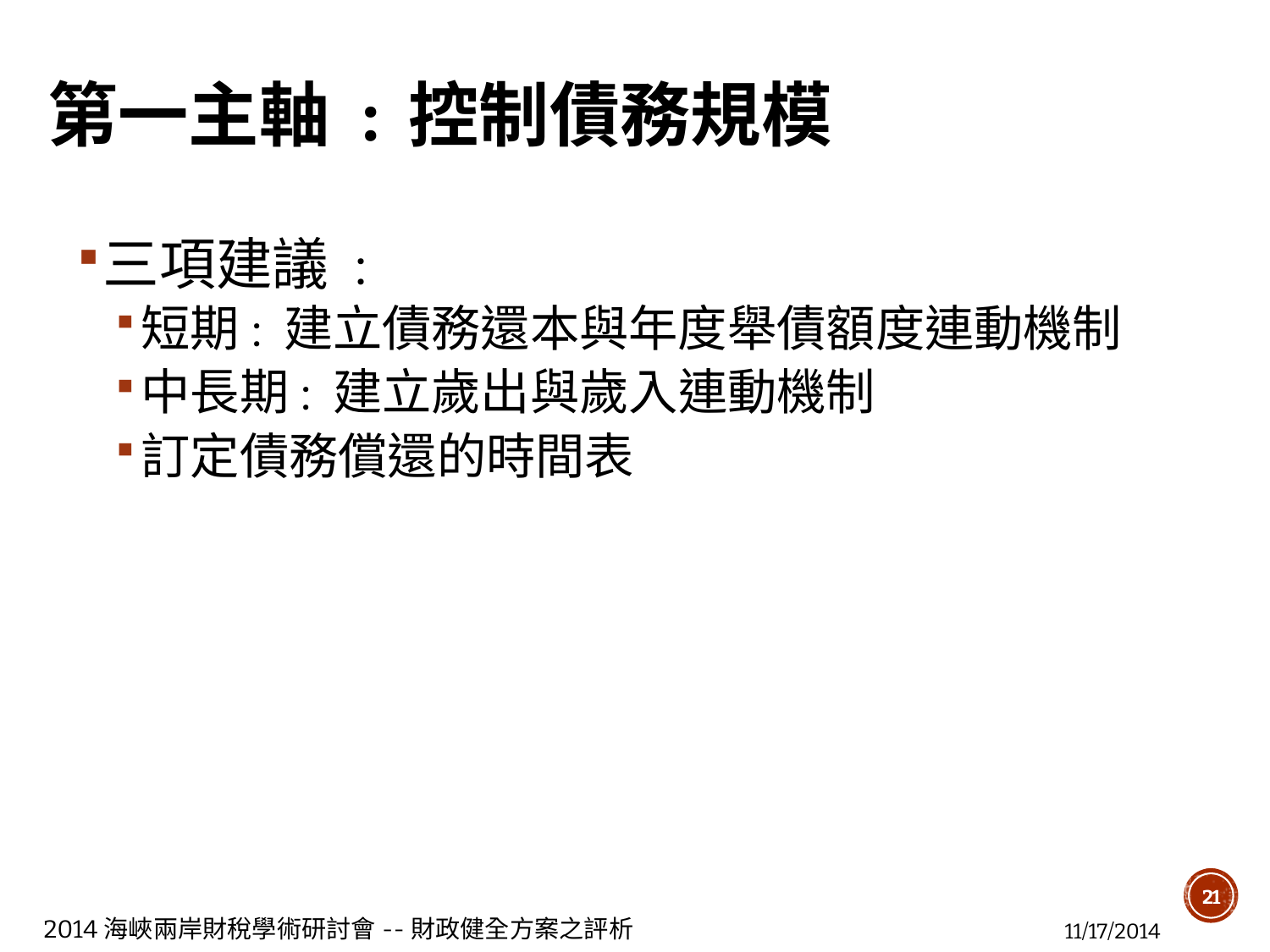

# 第一主軸 : 控制債務規模
三項建議 :
短期: 建立債務還本與年度舉債額度連動機制
中長期: 建立歲出與歲入連動機制
訂定債務償還的時間表
21
2014海峽兩岸財稅學術研討會--財政健全方案之評析
11/17/2014